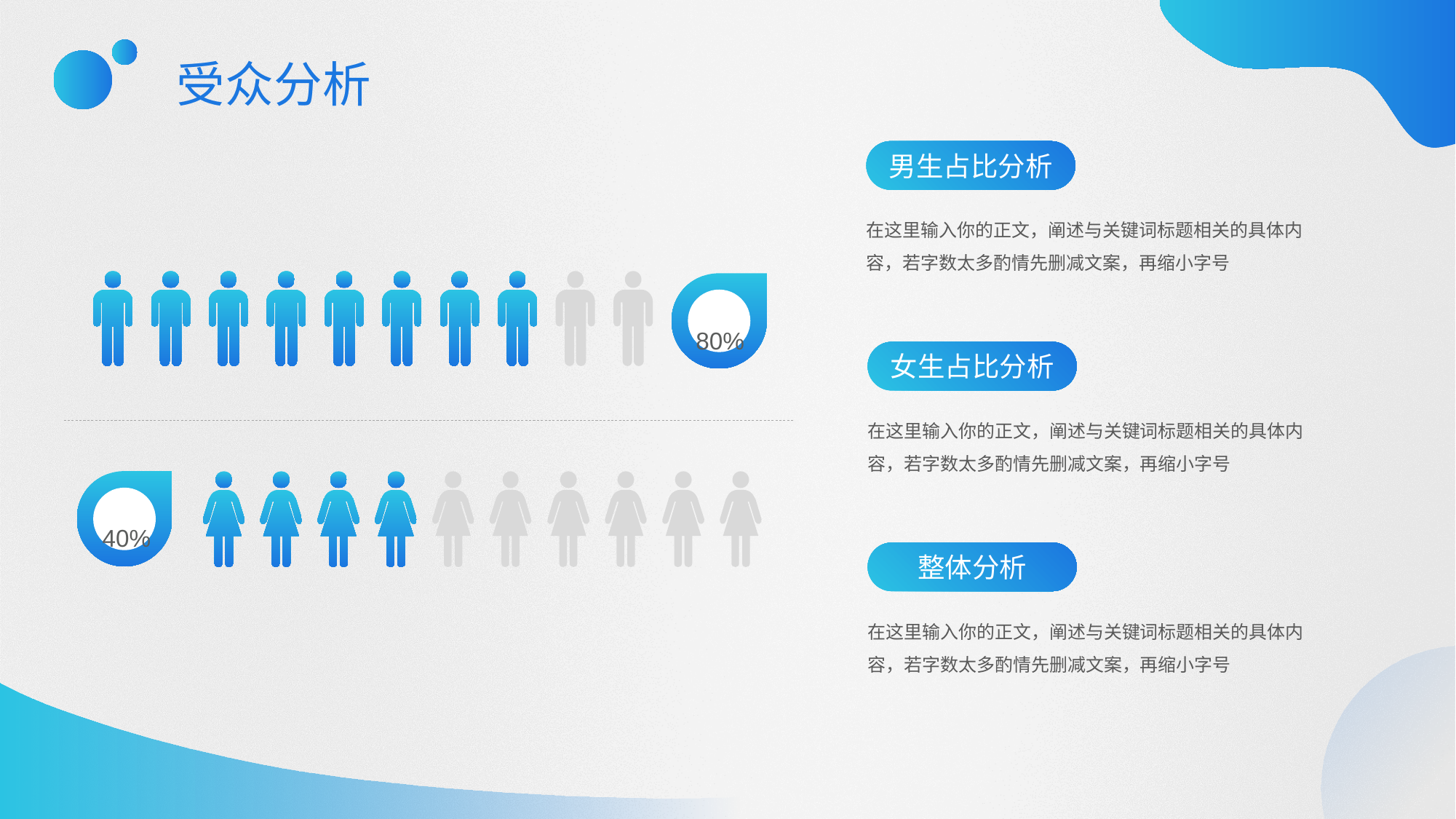

受众分析
男生占比分析
在这里输入你的正文，阐述与关键词标题相关的具体内
容，若字数太多酌情先删减文案，再缩小字号
80%

女生占比分析
在这里输入你的正文，阐述与关键词标题相关的具体内
容，若字数太多酌情先删减文案，再缩小字号
40%

整体分析
在这里输入你的正文，阐述与关键词标题相关的具体内
容，若字数太多酌情先删减文案，再缩小字号